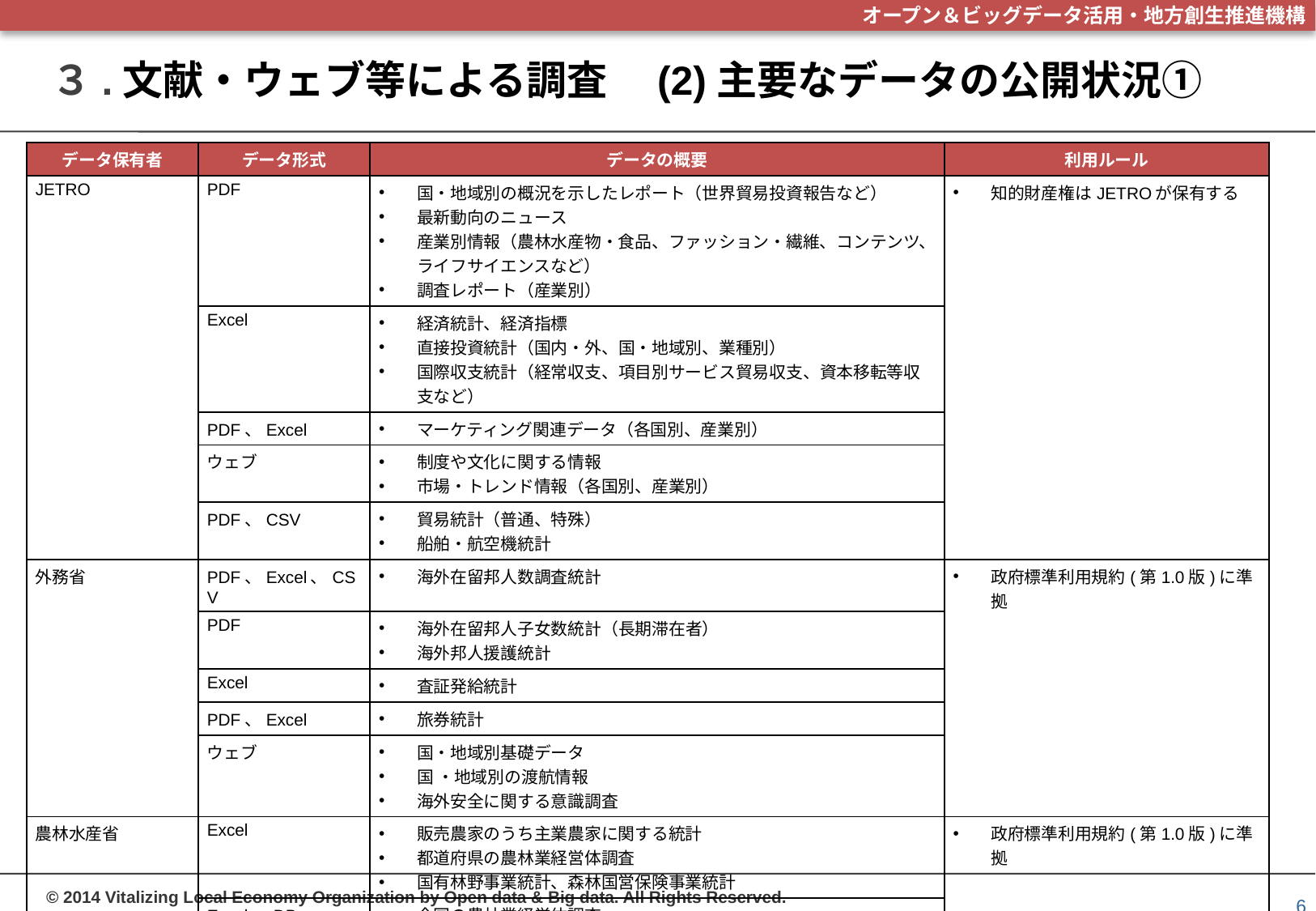

# ３.文献・ウェブ等による調査　(2)主要なデータの公開状況①
| データ保有者 | データ形式 | データの概要 | 利用ルール |
| --- | --- | --- | --- |
| JETRO | PDF | 国・地域別の概況を示したレポート（世界貿易投資報告など） 最新動向のニュース 産業別情報（農林水産物・食品、ファッション・繊維、コンテンツ、ライフサイエンスなど） 調査レポート（産業別） | 知的財産権はJETROが保有する |
|  | Excel | 経済統計、経済指標 直接投資統計（国内・外、国・地域別、業種別） 国際収支統計（経常収支、項目別サービス貿易収支、資本移転等収支など） |  |
|  | PDF、Excel | マーケティング関連データ（各国別、産業別） |  |
|  | ウェブ | 制度や文化に関する情報 市場・トレンド情報（各国別、産業別） |  |
|  | PDF、CSV | 貿易統計（普通、特殊） 船舶・航空機統計 |  |
| 外務省 | PDF、Excel、CSV | 海外在留邦人数調査統計 | 政府標準利用規約(第1.0版)に準拠 |
|  | PDF | 海外在留邦人子女数統計（長期滞在者） 海外邦人援護統計 |  |
|  | Excel | 査証発給統計 |  |
|  | PDF、Excel | 旅券統計 |  |
|  | ウェブ | 国・地域別基礎データ 国 ・地域別の渡航情報 海外安全に関する意識調査 |  |
| 農林水産省 | Excel | 販売農家のうち主業農家に関する統計 都道府県の農林業経営体調査 国有林野事業統計、森林国営保険事業統計 | 政府標準利用規約(第1.0版)に準拠 |
|  | Excel、DB | 全国の農林業経営体調査 作物生産出荷統計（野菜、果樹など） |  |
6